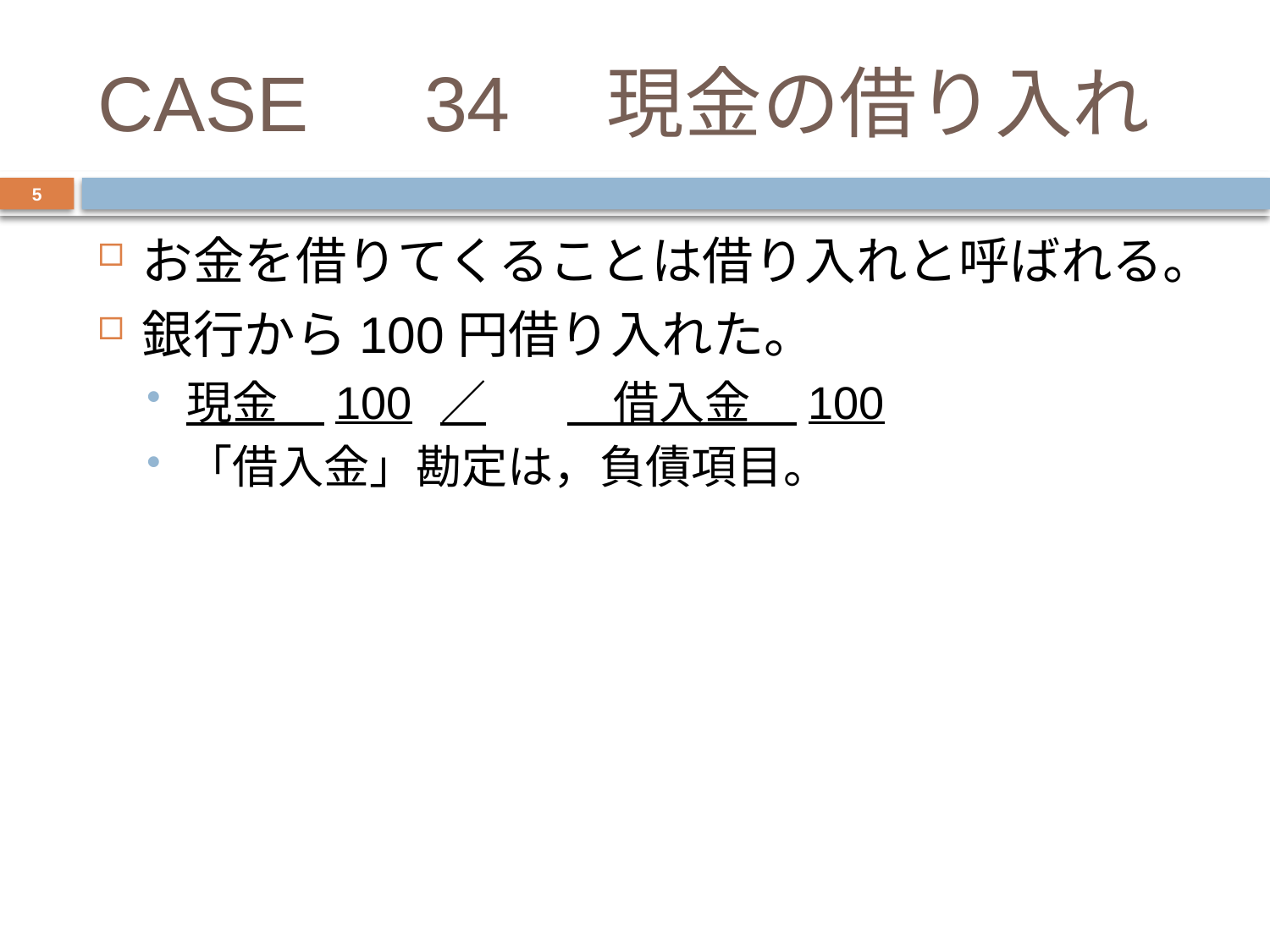

# CASE　34　現金の借り入れ
5
お金を借りてくることは借り入れと呼ばれる。
銀行から100円借り入れた。
現金　100	／	　借入金　100
「借入金」勘定は，負債項目。